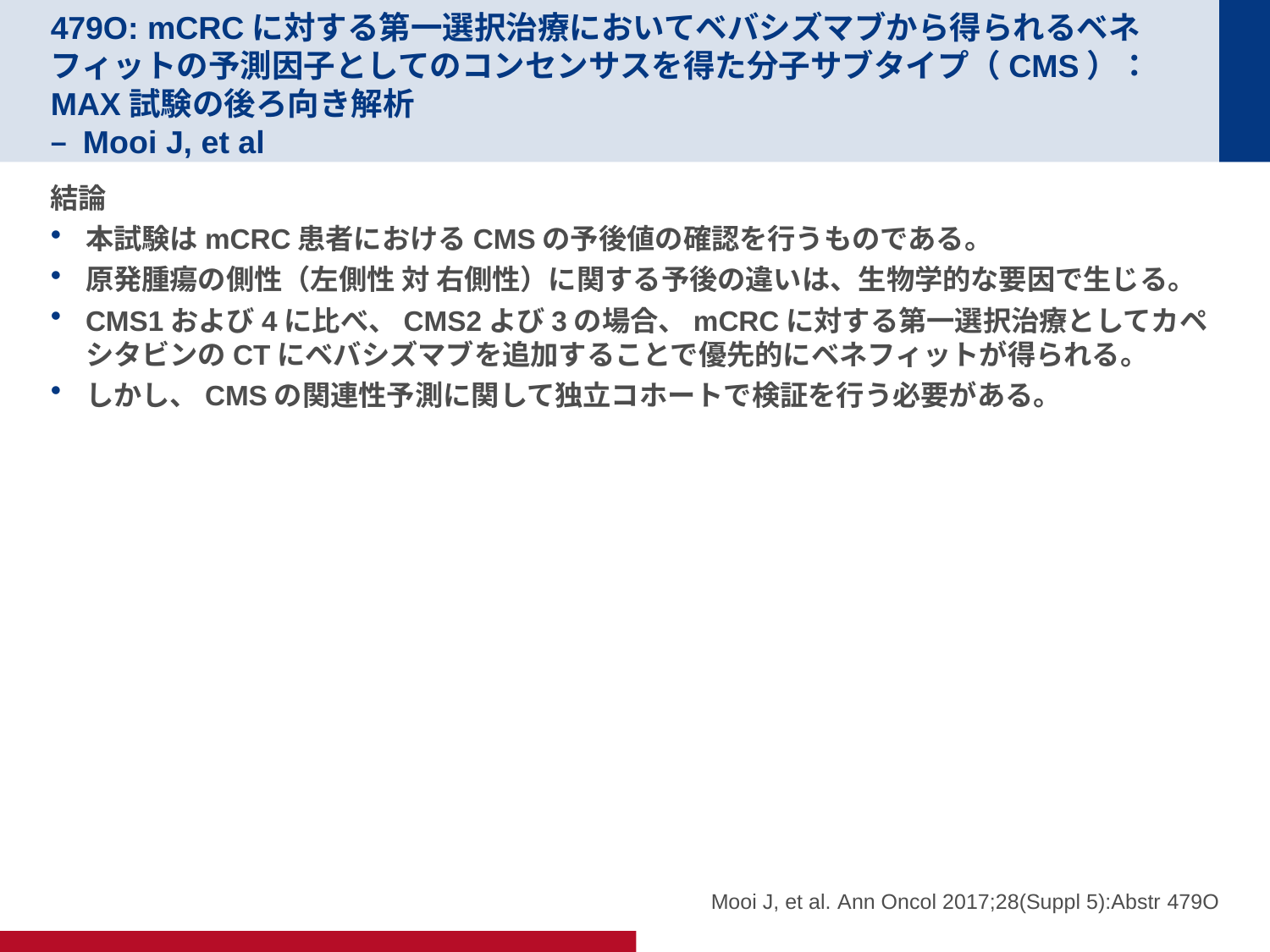

# 479O: mCRCに対する第一選択治療においてベバシズマブから得られるベネフィットの予測因子としてのコンセンサスを得た分子サブタイプ（CMS）：MAX試験の後ろ向き解析 – Mooi J, et al
結論
本試験はmCRC患者におけるCMSの予後値の確認を行うものである。
原発腫瘍の側性（左側性 対 右側性）に関する予後の違いは、生物学的な要因で生じる。
CMS1および4に比べ、CMS2よび3の場合、mCRCに対する第一選択治療としてカペシタビンのCTにベバシズマブを追加することで優先的にベネフィットが得られる。
しかし、CMSの関連性予測に関して独立コホートで検証を行う必要がある。
Mooi J, et al. Ann Oncol 2017;28(Suppl 5):Abstr 479O